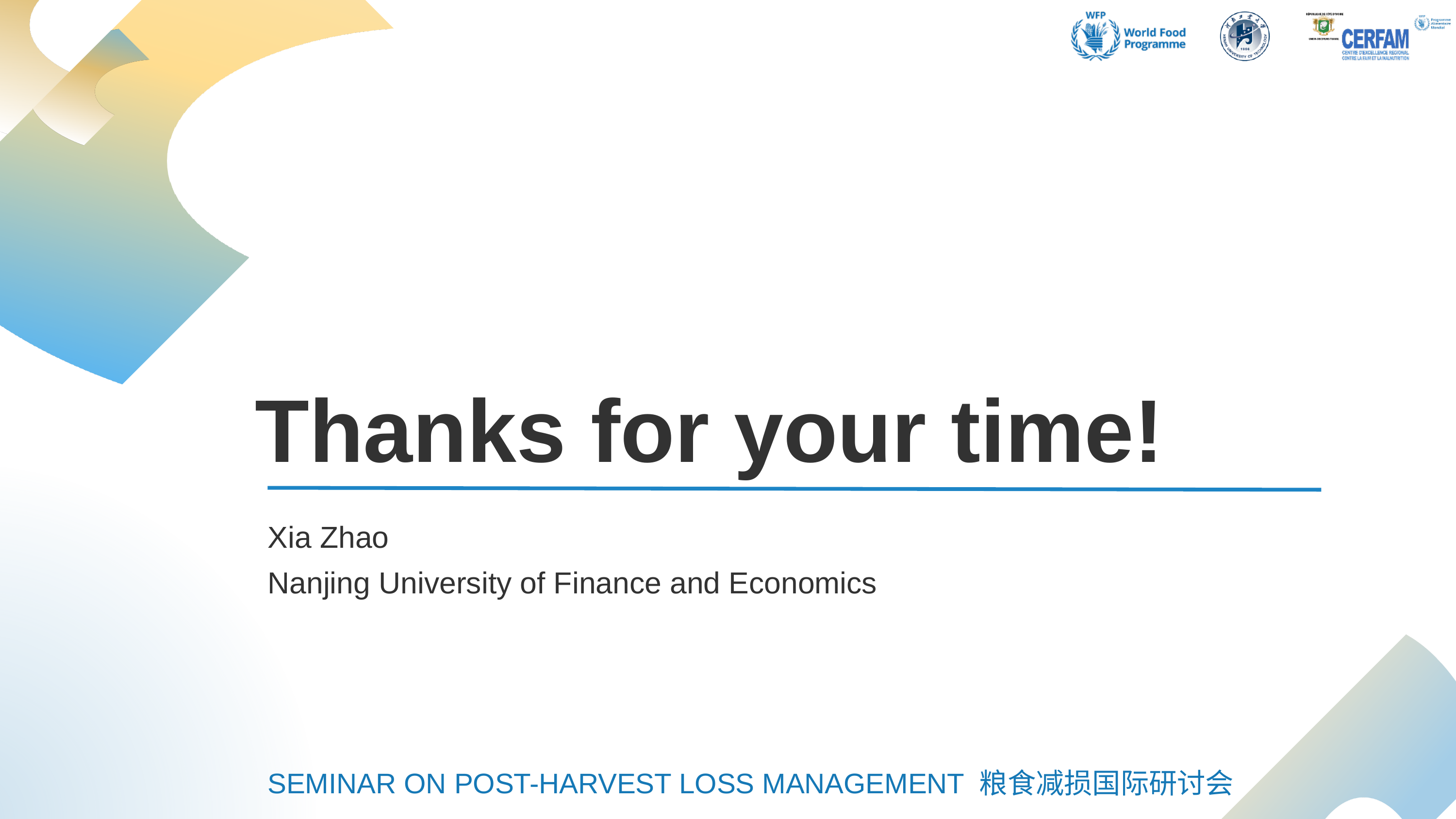

Thanks for your time!

Xia Zhao
Nanjing University of Finance and Economics

SEMINAR ON POST-HARVEST LOSS MANAGEMENT 粮食减损国际研讨会